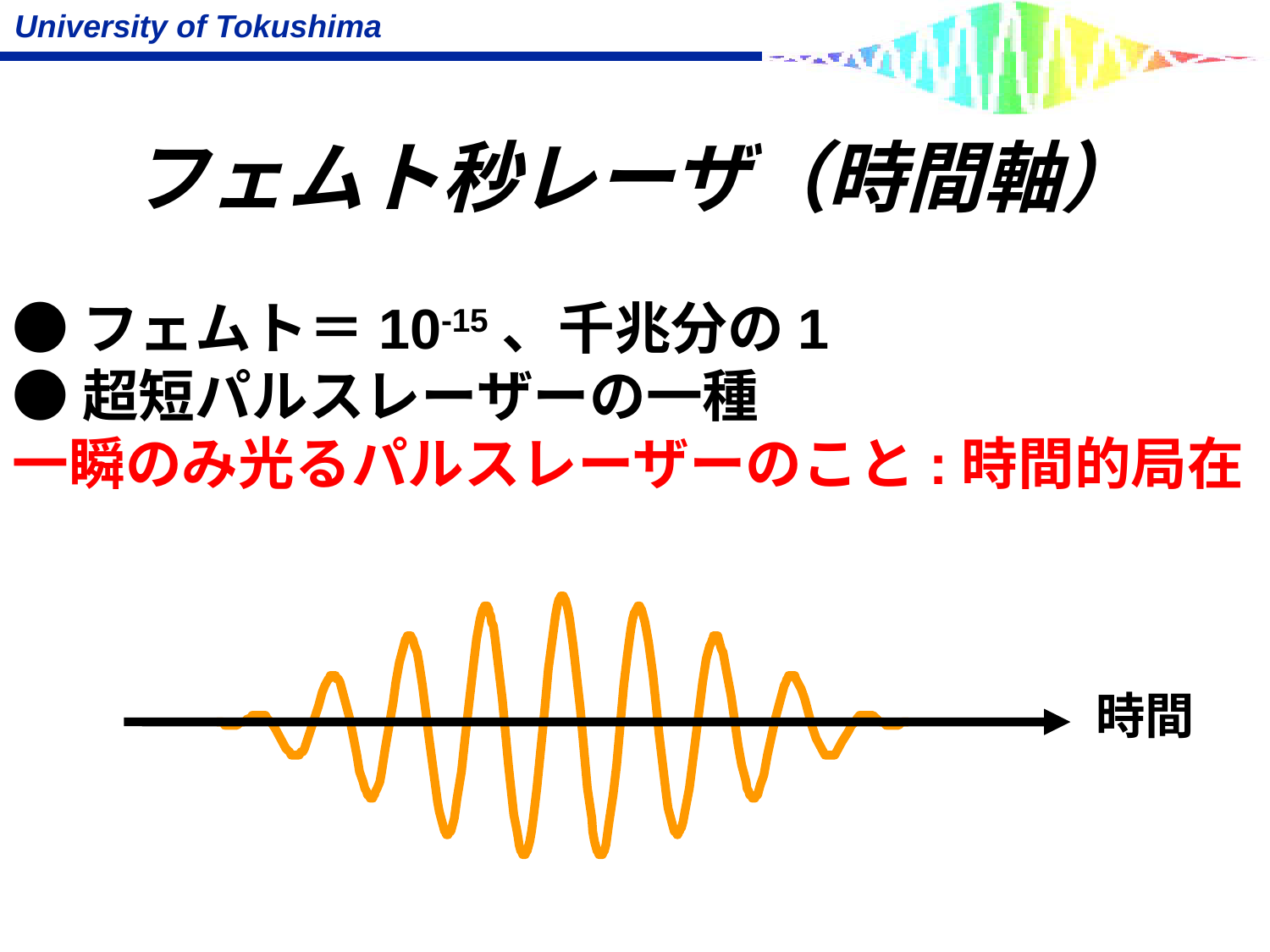

# フェムト秒レーザ（時間軸）
●フェムト＝10-15、千兆分の1
●超短パルスレーザーの一種
一瞬のみ光るパルスレーザーのこと:時間的局在

時間